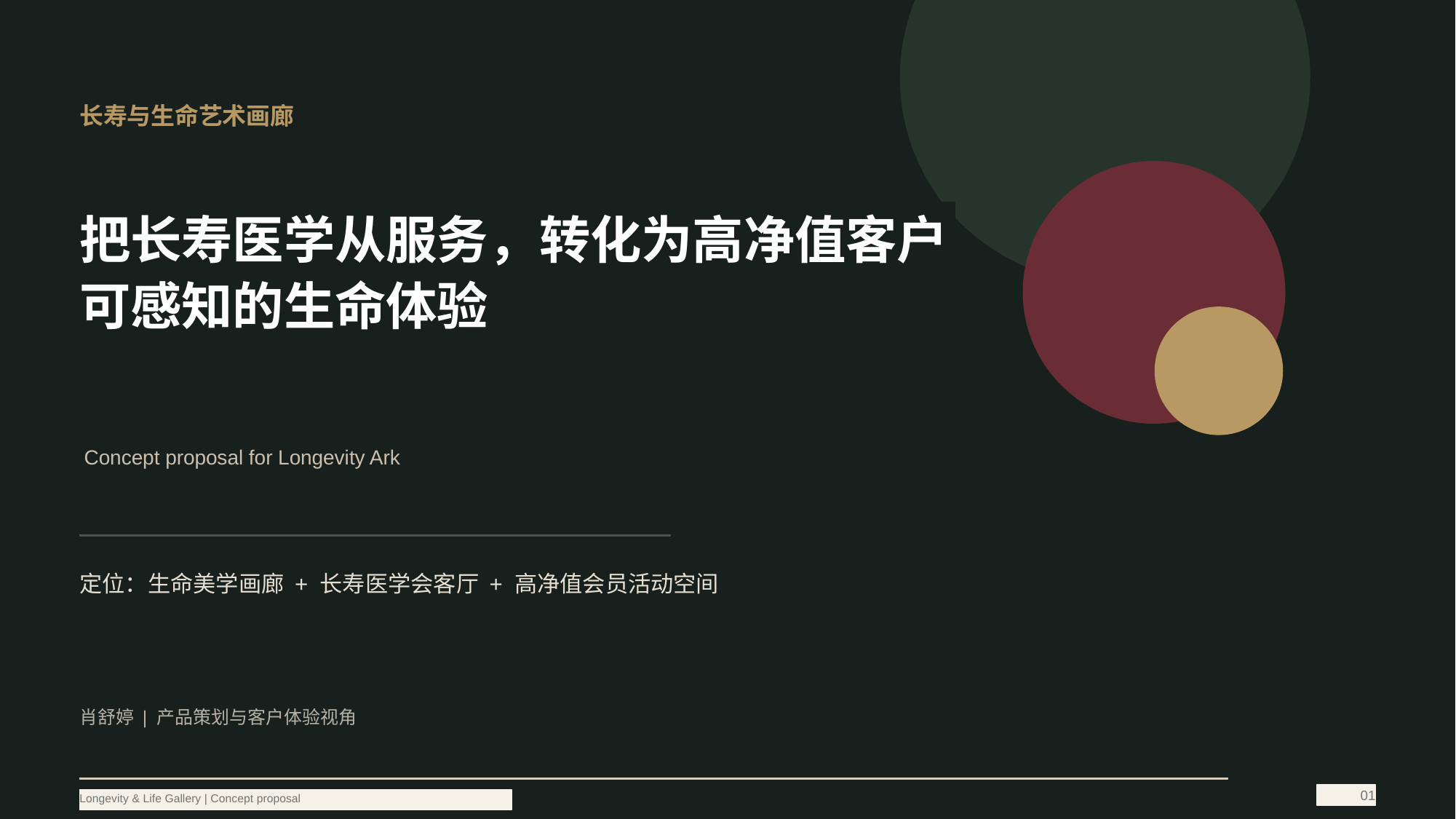

长寿与生命艺术画廊

把长寿医学从服务，转化为高净值客户可感知的生命体验

Concept proposal for Longevity Ark

定位：生命美学画廊 + 长寿医学会客厅 + 高净值会员活动空间
肖舒婷 | 产品策划与客户体验视角

01
Longevity & Life Gallery | Concept proposal